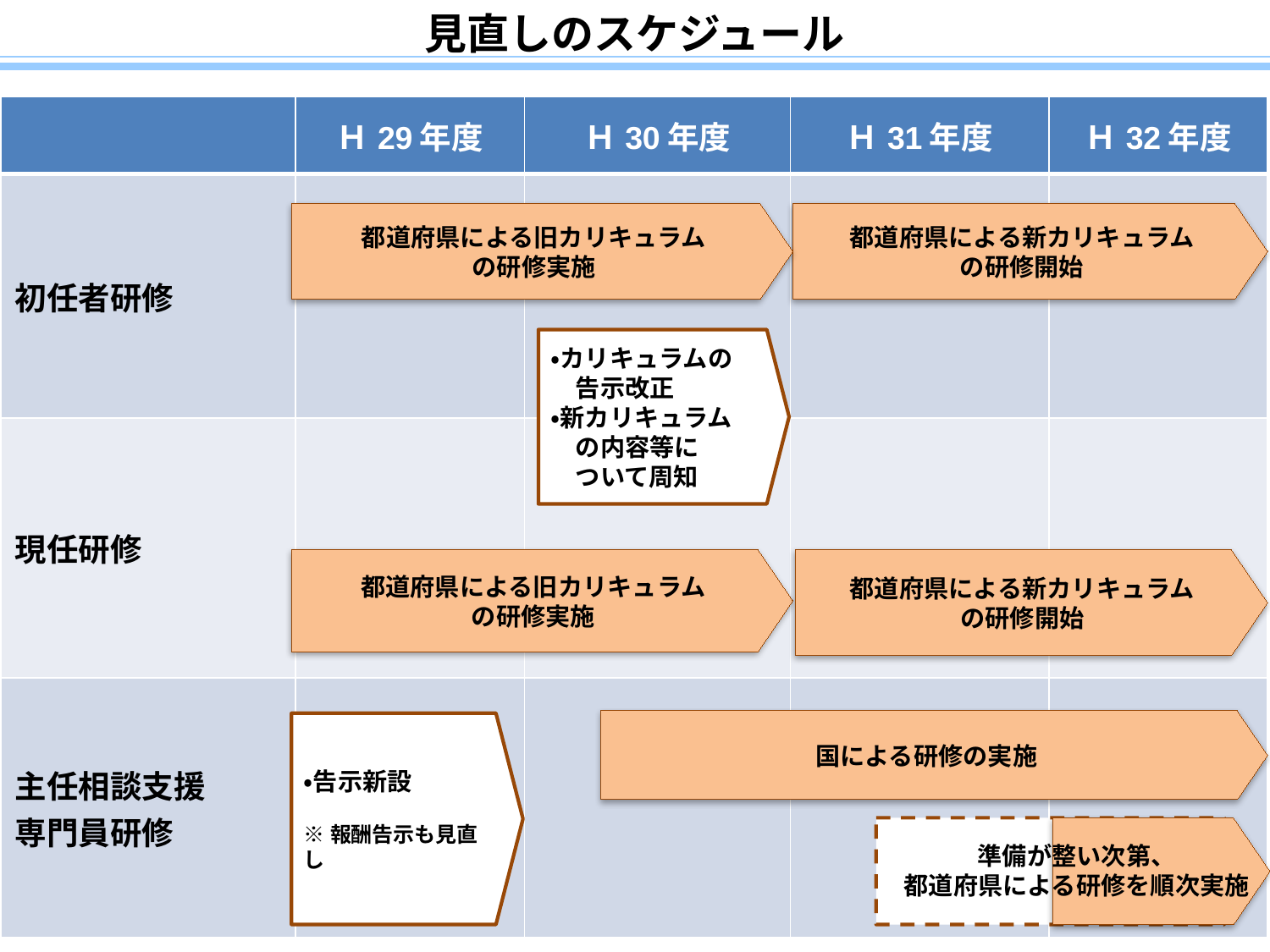

見直しのスケジュール
|  | Ｈ29年度 | Ｈ30年度 | Ｈ31年度 | Ｈ32年度 |
| --- | --- | --- | --- | --- |
| 初任者研修 |  |  |  |  |
| 現任研修 |  |  |  |  |
| 主任相談支援 専門員研修 |  |  |  |  |
都道府県による旧カリキュラム
の研修実施
都道府県による新カリキュラム
の研修開始
・カリキュラムの
　告示改正
・新カリキュラム
　の内容等に
　ついて周知
都道府県による旧カリキュラム
の研修実施
都道府県による新カリキュラム
の研修開始
国による研修の実施
・告示新設

※報酬告示も見直し

準備が整い次第、
都道府県による研修を順次実施